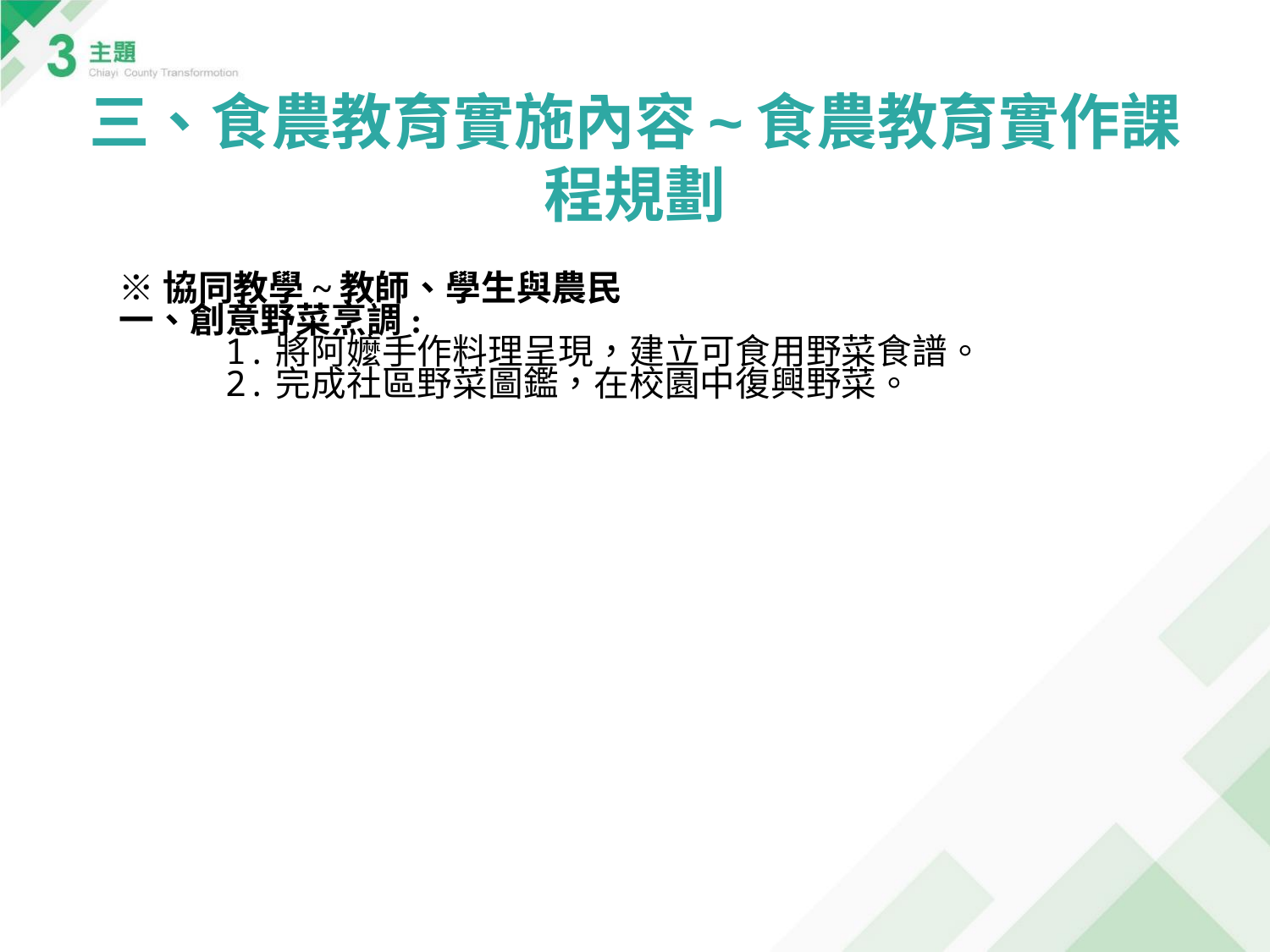

# 三、食農教育實施內容~食農教育實作課程規劃
※協同教學~教師、學生與農民
一、創意野菜烹調:
     1.將阿嬤手作料理呈現，建立可食用野菜食譜。
     2.完成社區野菜圖鑑，在校園中復興野菜。